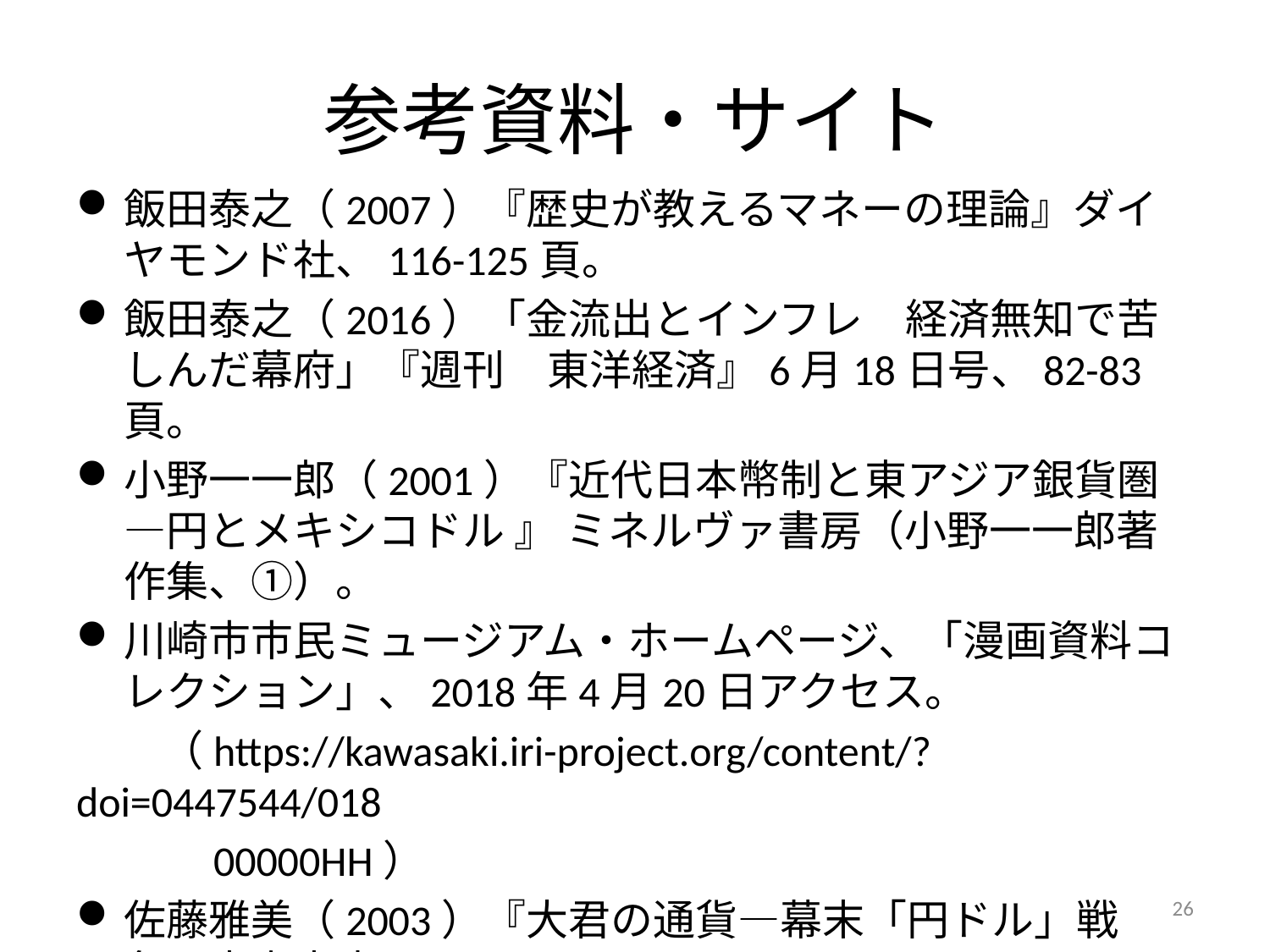

# 参考資料・サイト
飯田泰之（2007）『歴史が教えるマネーの理論』ダイヤモンド社、116-125頁。
飯田泰之（2016）「金流出とインフレ　経済無知で苦しんだ幕府」『週刊　東洋経済』6月18日号、82-83頁。
小野一一郎（2001）『近代日本幣制と東アジア銀貨圏―円とメキシコドル 』 ミネルヴァ書房（小野一一郎著作集、①）。
川崎市市民ミュージアム・ホームページ、「漫画資料コレクション」、2018年4月20日アクセス。
　　（https://kawasaki.iri-project.org/content/?doi=0447544/018
　　　00000HH）
佐藤雅美（2003）『大君の通貨―幕末「円ドル」戦争』文春文庫。

26